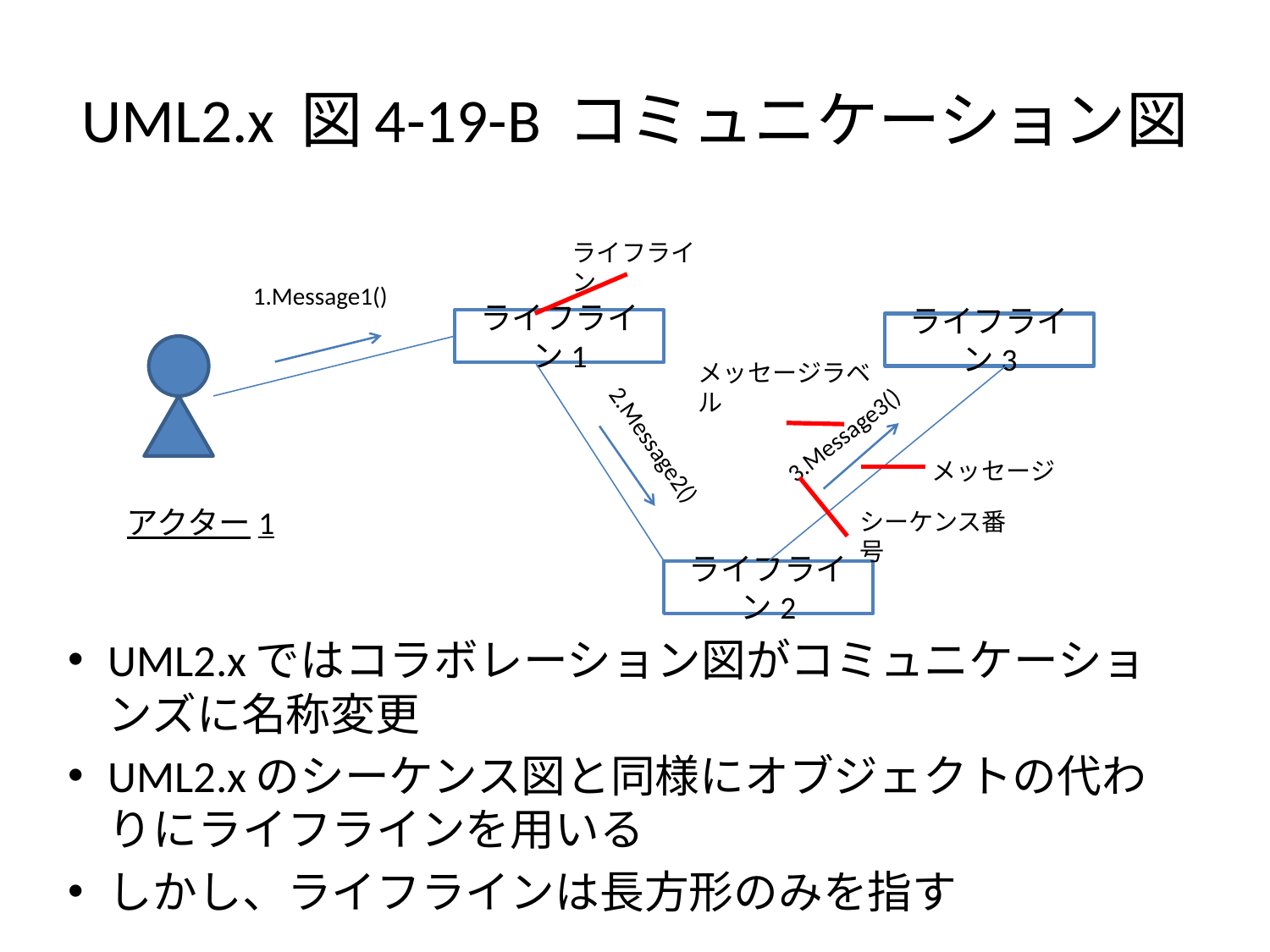

# UML2.x 図4-19-B コミュニケーション図
ライフライン
1.Message1()
ライフライン1
ライフライン3

メッセージラベル

3.Message3()
2.Message2()
メッセージ
アクター1
シーケンス番号
ライフライン2
UML2.xではコラボレーション図がコミュニケーションズに名称変更
UML2.xのシーケンス図と同様にオブジェクトの代わりにライフラインを用いる
しかし、ライフラインは長方形のみを指す